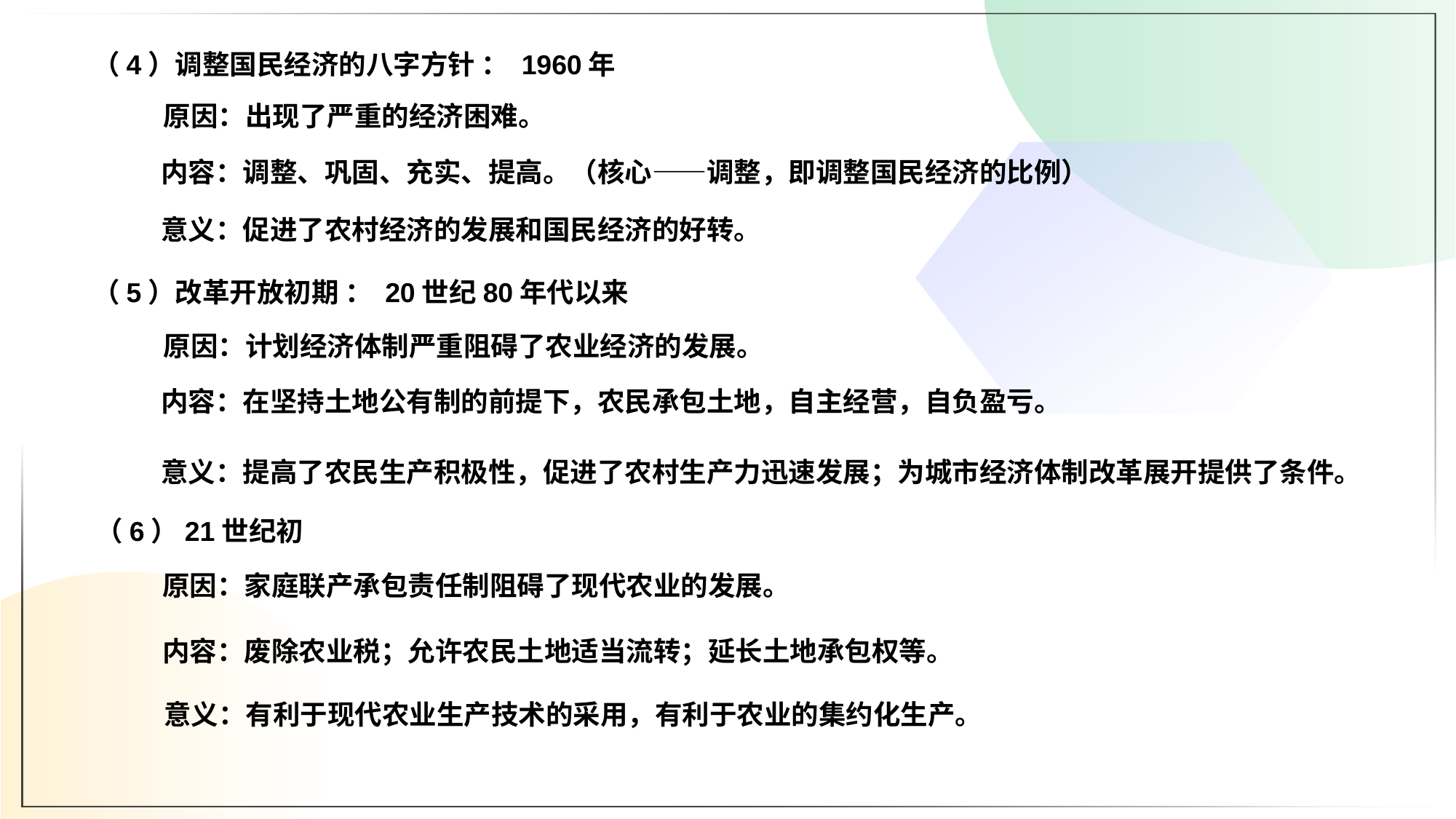

（4）调整国民经济的八字方针 ： 1960年
原因：出现了严重的经济困难。
内容：调整、巩固、充实、提高。（核心——调整，即调整国民经济的比例）
意义：促进了农村经济的发展和国民经济的好转。
（5）改革开放初期 ： 20世纪80年代以来
原因：计划经济体制严重阻碍了农业经济的发展。
内容：在坚持土地公有制的前提下，农民承包土地，自主经营，自负盈亏。
意义：提高了农民生产积极性，促进了农村生产力迅速发展；为城市经济体制改革展开提供了条件。
（6）21世纪初
原因：家庭联产承包责任制阻碍了现代农业的发展。
内容：废除农业税；允许农民土地适当流转；延长土地承包权等。
意义：有利于现代农业生产技术的采用，有利于农业的集约化生产。